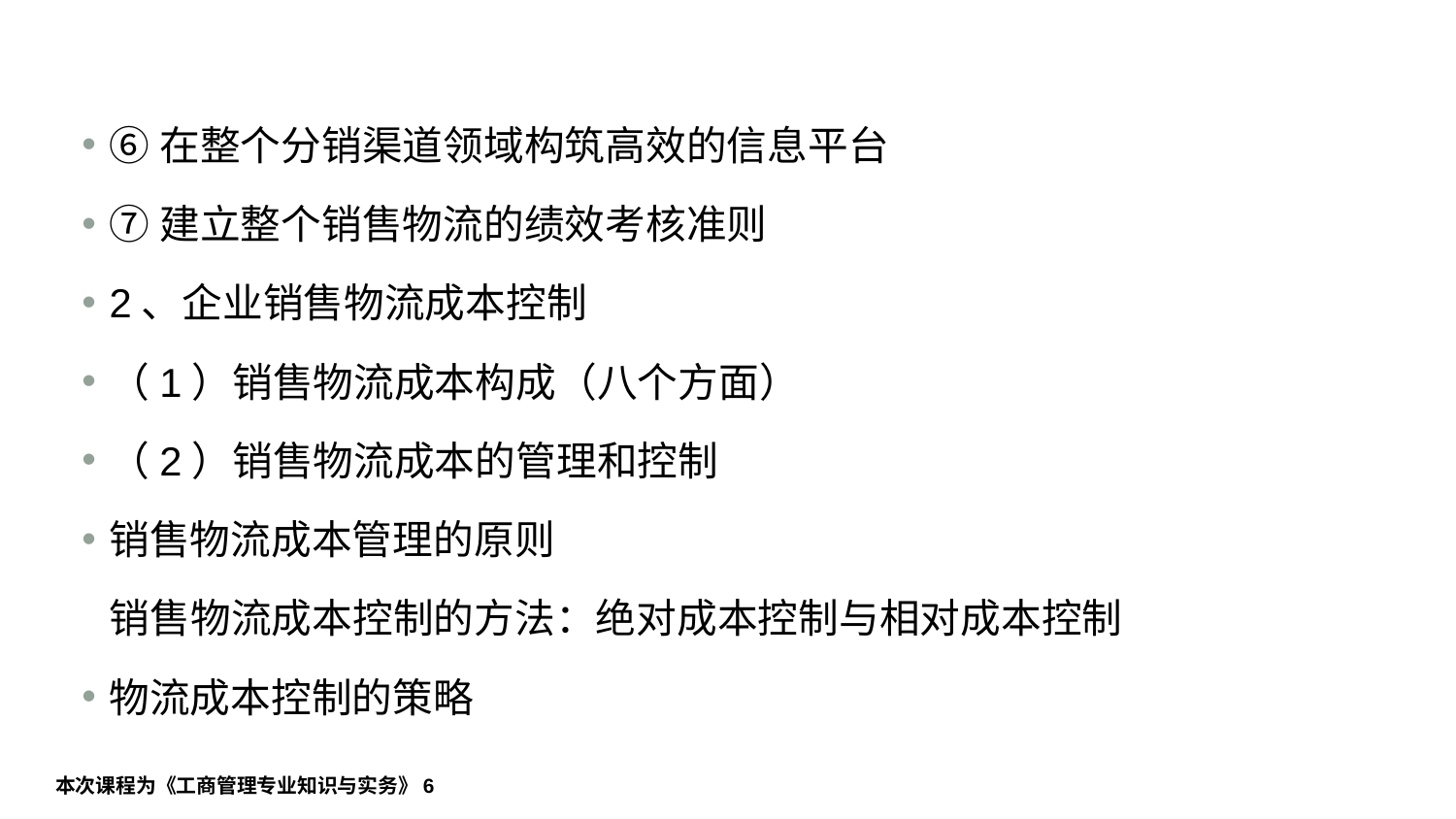

#
⑥在整个分销渠道领域构筑高效的信息平台
⑦建立整个销售物流的绩效考核准则
2、企业销售物流成本控制
（1）销售物流成本构成（八个方面）
（2）销售物流成本的管理和控制
销售物流成本管理的原则
  销售物流成本控制的方法：绝对成本控制与相对成本控制
物流成本控制的策略